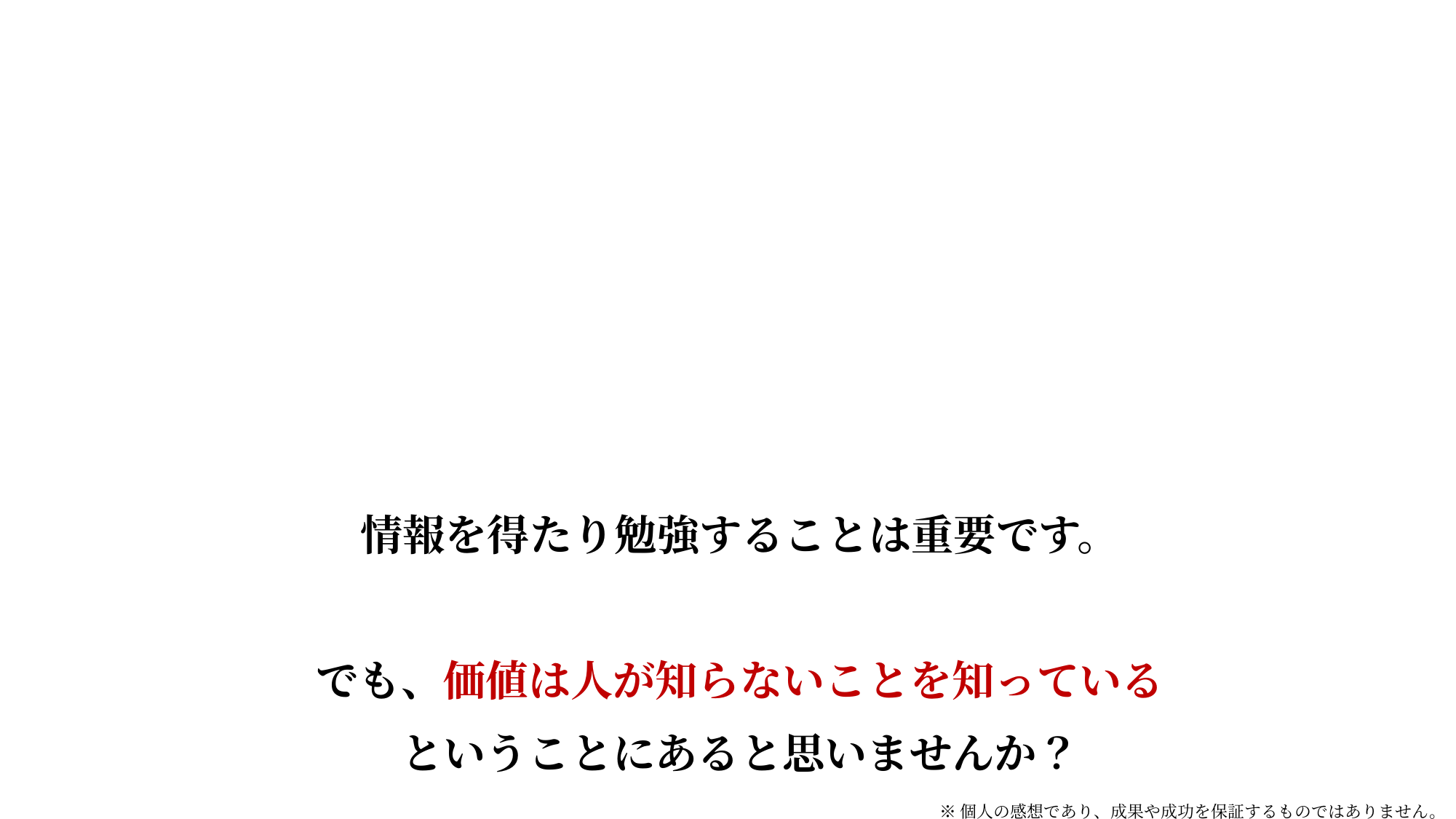

情報を得たり勉強することは重要です。

でも、価値は人が知らないことを知っている
ということにあると思いませんか？
※個人の感想であり、成果や成功を保証するものではありません。